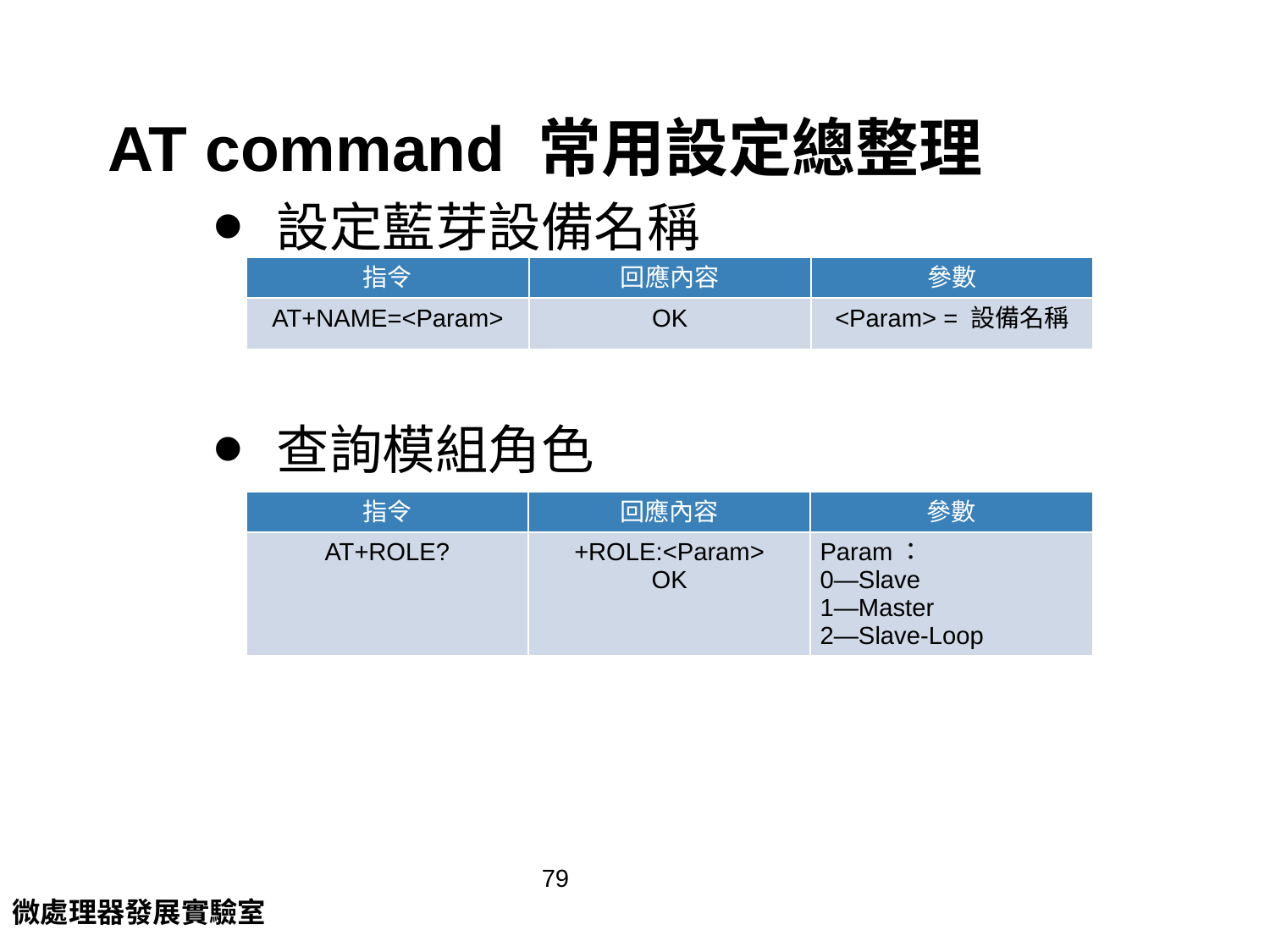

# AT command 常用設定總整理
設定藍芽設備名稱

查詢模組角色

| 指令 | 回應內容 | 參數 |
| --- | --- | --- |
| AT+NAME=<Param> | OK | <Param> = 設備名稱 |
| 指令 | 回應內容 | 參數 |
| --- | --- | --- |
| AT+ROLE? | +ROLE:<Param> OK | Param： 0―Slave 1―Master 2―Slave-Loop |
79
微處理器發展實驗室